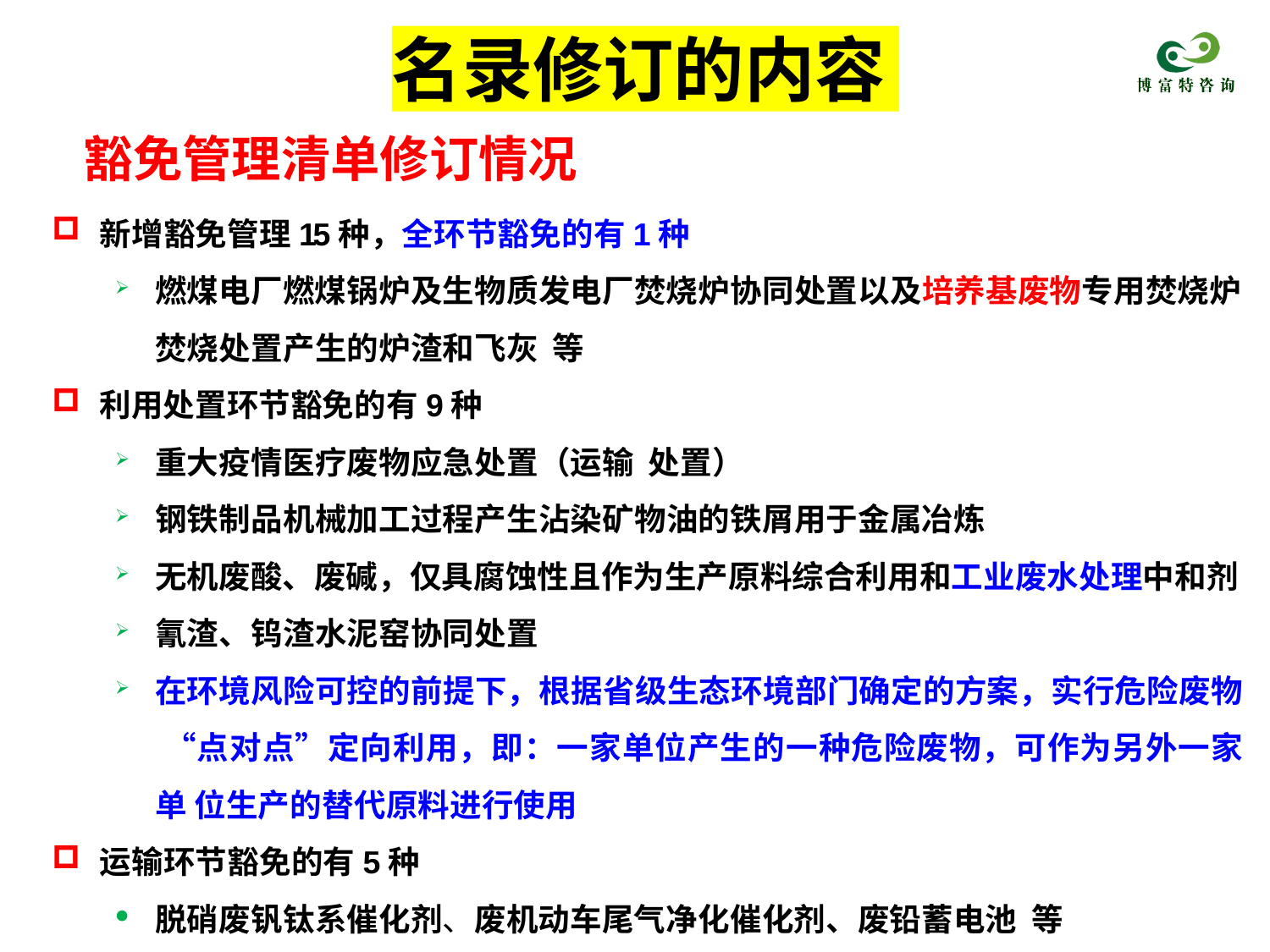

# 名录修订的内容
豁免管理清单修订情况
新增豁免管理15种，全环节豁免的有1种
燃煤电厂燃煤锅炉及生物质发电厂焚烧炉协同处置以及培养基废物专用焚烧炉 焚烧处置产生的炉渣和飞灰 等
利用处置环节豁免的有9种
重大疫情医疗废物应急处置（运输 处置）
钢铁制品机械加工过程产生沾染矿物油的铁屑用于金属冶炼
无机废酸、废碱，仅具腐蚀性且作为生产原料综合利用和工业废水处理中和剂
氰渣、钨渣水泥窑协同处置
在环境风险可控的前提下，根据省级生态环境部门确定的方案，实行危险废物  “点对点”定向利用，即：一家单位产生的一种危险废物，可作为另外一家单 位生产的替代原料进行使用
运输环节豁免的有5种
脱硝废钒钛系催化剂、废机动车尾气净化催化剂、废铅蓄电池 等